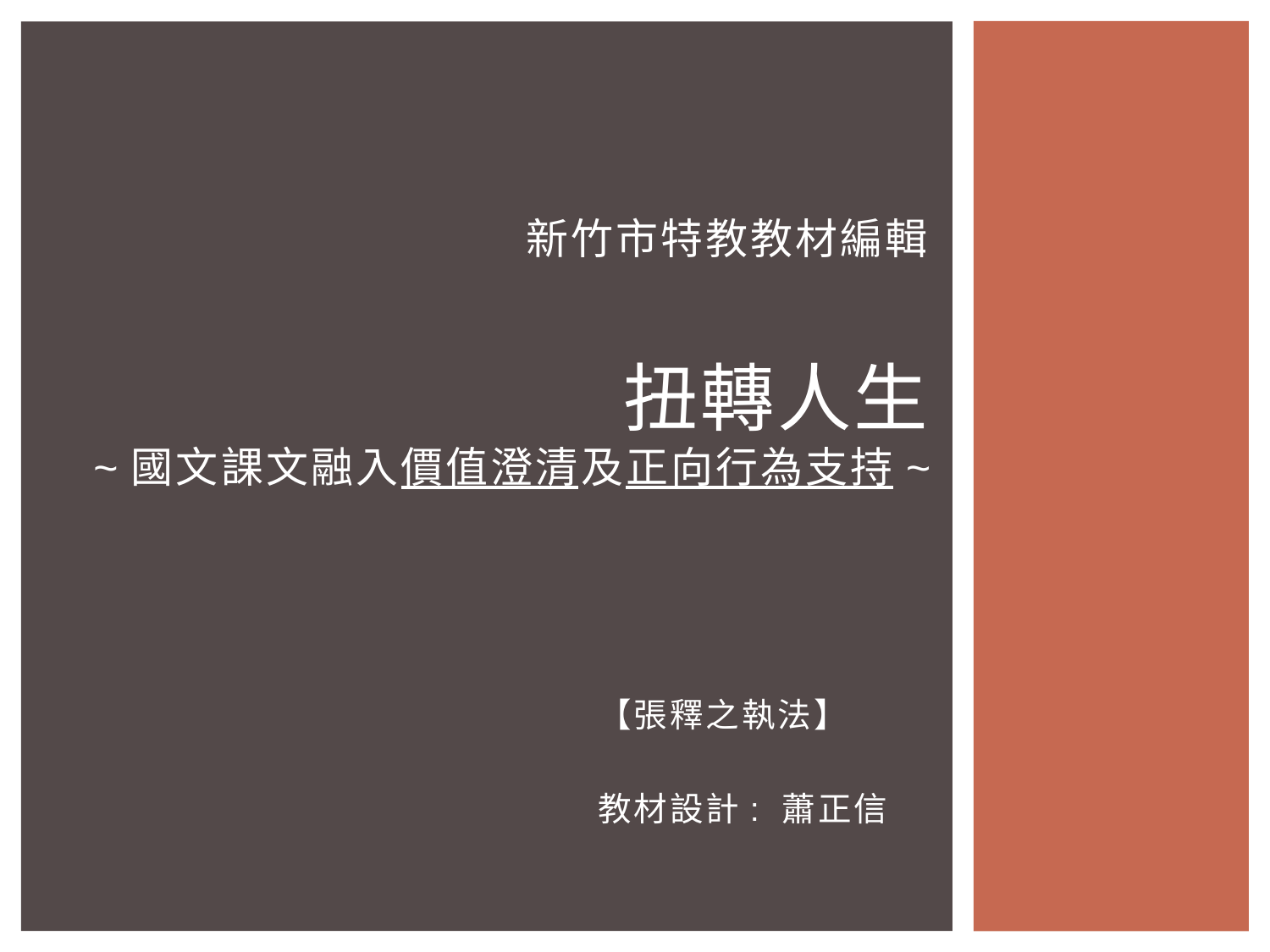

# 新竹市特教教材編輯 扭轉人生 ~國文課文融入價值澄清及正向行為支持~
【張釋之執法】

教材設計: 蕭正信